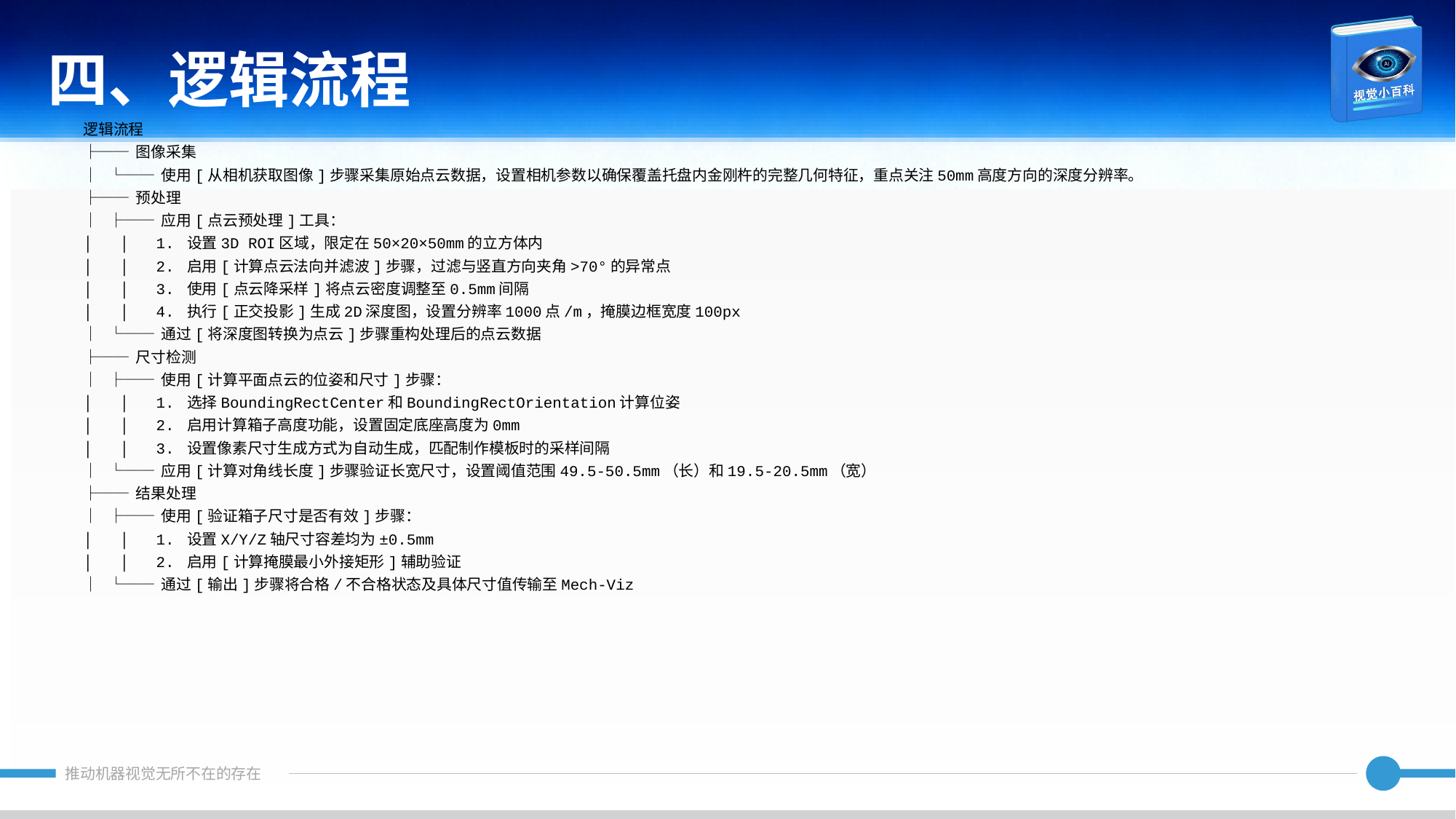

四、逻辑流程

逻辑流程
├── 图像采集
│   └── 使用[从相机获取图像]步骤采集原始点云数据，设置相机参数以确保覆盖托盘内金刚杵的完整几何特征，重点关注50mm高度方向的深度分辨率。
├── 预处理
│   ├── 应用[点云预处理]工具：
│   │   1. 设置3D ROI区域，限定在50×20×50mm的立方体内
│   │   2. 启用[计算点云法向并滤波]步骤，过滤与竖直方向夹角>70°的异常点
│   │   3. 使用[点云降采样]将点云密度调整至0.5mm间隔
│   │   4. 执行[正交投影]生成2D深度图，设置分辨率1000点/m，掩膜边框宽度100px
│   └── 通过[将深度图转换为点云]步骤重构处理后的点云数据
├── 尺寸检测
│   ├── 使用[计算平面点云的位姿和尺寸]步骤：
│   │   1. 选择BoundingRectCenter和BoundingRectOrientation计算位姿
│   │   2. 启用计算箱子高度功能，设置固定底座高度为0mm
│   │   3. 设置像素尺寸生成方式为自动生成，匹配制作模板时的采样间隔
│   └── 应用[计算对角线长度]步骤验证长宽尺寸，设置阈值范围49.5-50.5mm（长）和19.5-20.5mm（宽）
├── 结果处理
│   ├── 使用[验证箱子尺寸是否有效]步骤：
│   │   1. 设置X/Y/Z轴尺寸容差均为±0.5mm
│   │   2. 启用[计算掩膜最小外接矩形]辅助验证
│   └── 通过[输出]步骤将合格/不合格状态及具体尺寸值传输至Mech-Viz
8